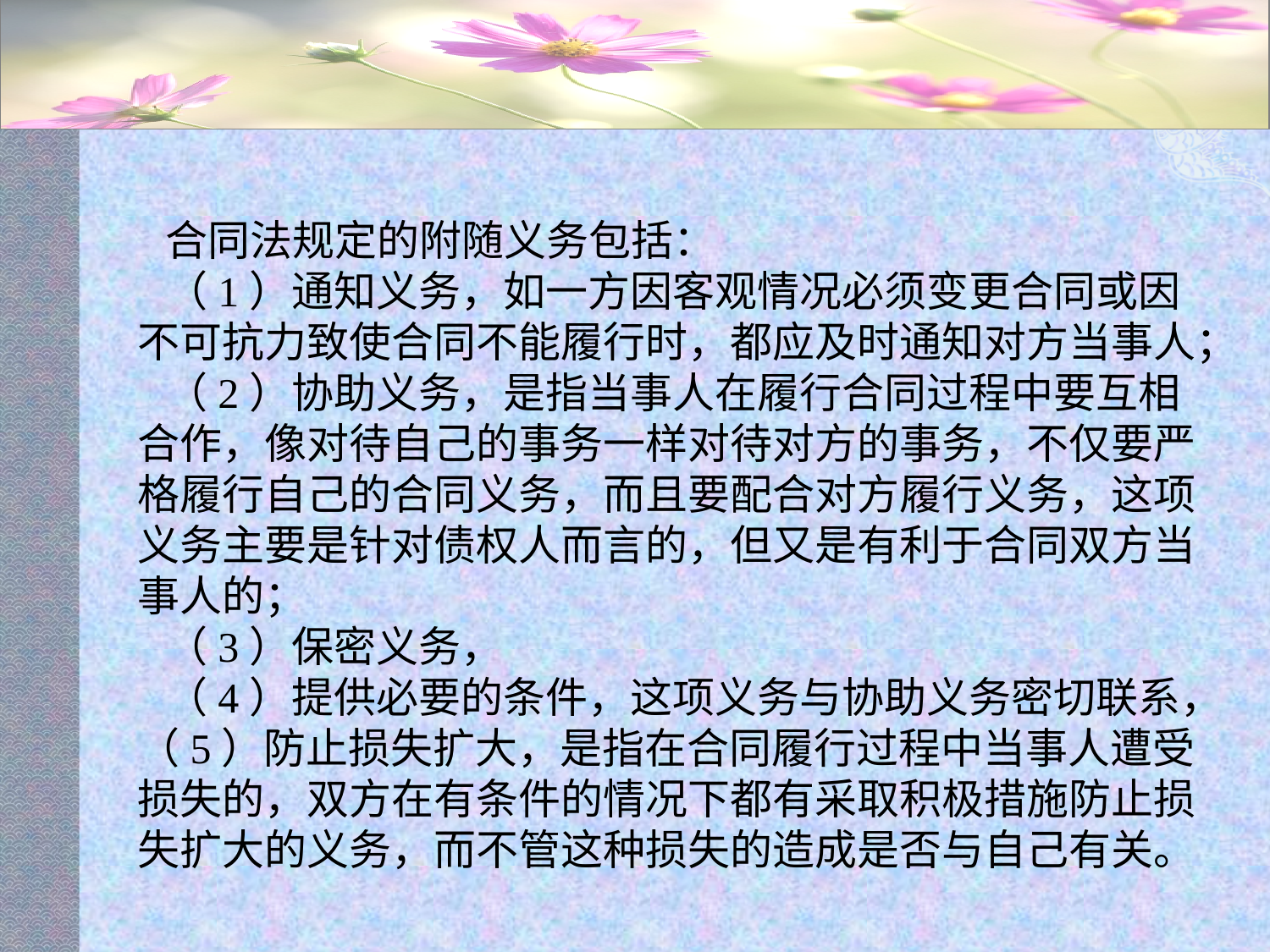

#
合同法规定的附随义务包括：
（1）通知义务，如一方因客观情况必须变更合同或因不可抗力致使合同不能履行时，都应及时通知对方当事人；
（2）协助义务，是指当事人在履行合同过程中要互相合作，像对待自己的事务一样对待对方的事务，不仅要严格履行自己的合同义务，而且要配合对方履行义务，这项义务主要是针对债权人而言的，但又是有利于合同双方当事人的；
（3）保密义务，
（4）提供必要的条件，这项义务与协助义务密切联系，（5）防止损失扩大，是指在合同履行过程中当事人遭受损失的，双方在有条件的情况下都有采取积极措施防止损失扩大的义务，而不管这种损失的造成是否与自己有关。